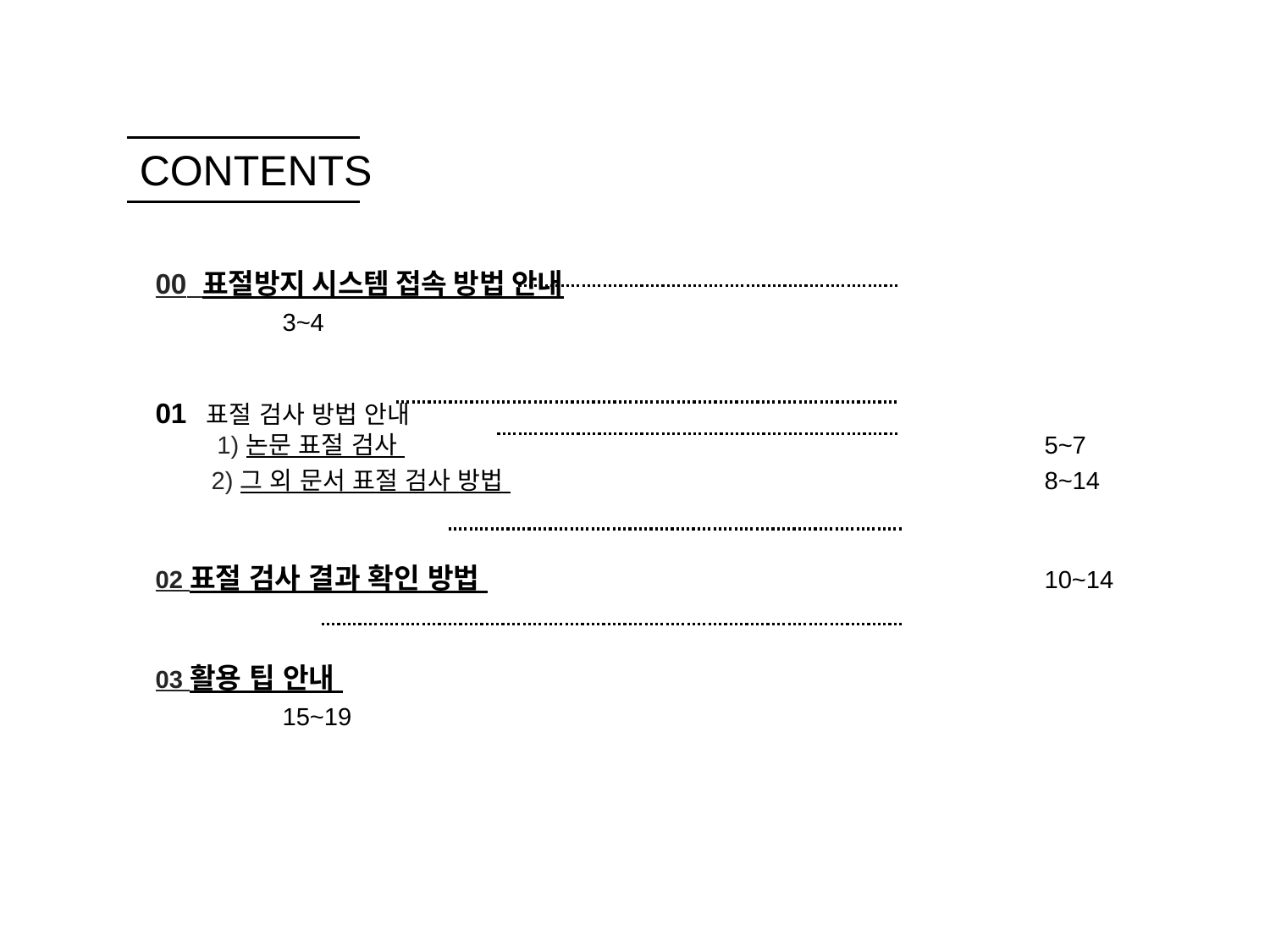

CONTENTS
00  표절방지 시스템 접속 방법 안내					3~4

01  표절 검사 방법 안내
        1) 논문 표절 검사 						5~7
        2) 그 외 문서 표절 검사 방법 					8~14

02 표절 검사 결과 확인 방법 					10~14

03 활용 팁 안내 							15~19

1
제목을 입력하세요
2
제목을 입력하세요
3
제목을 입력하세요
4
제목을 입력하세요